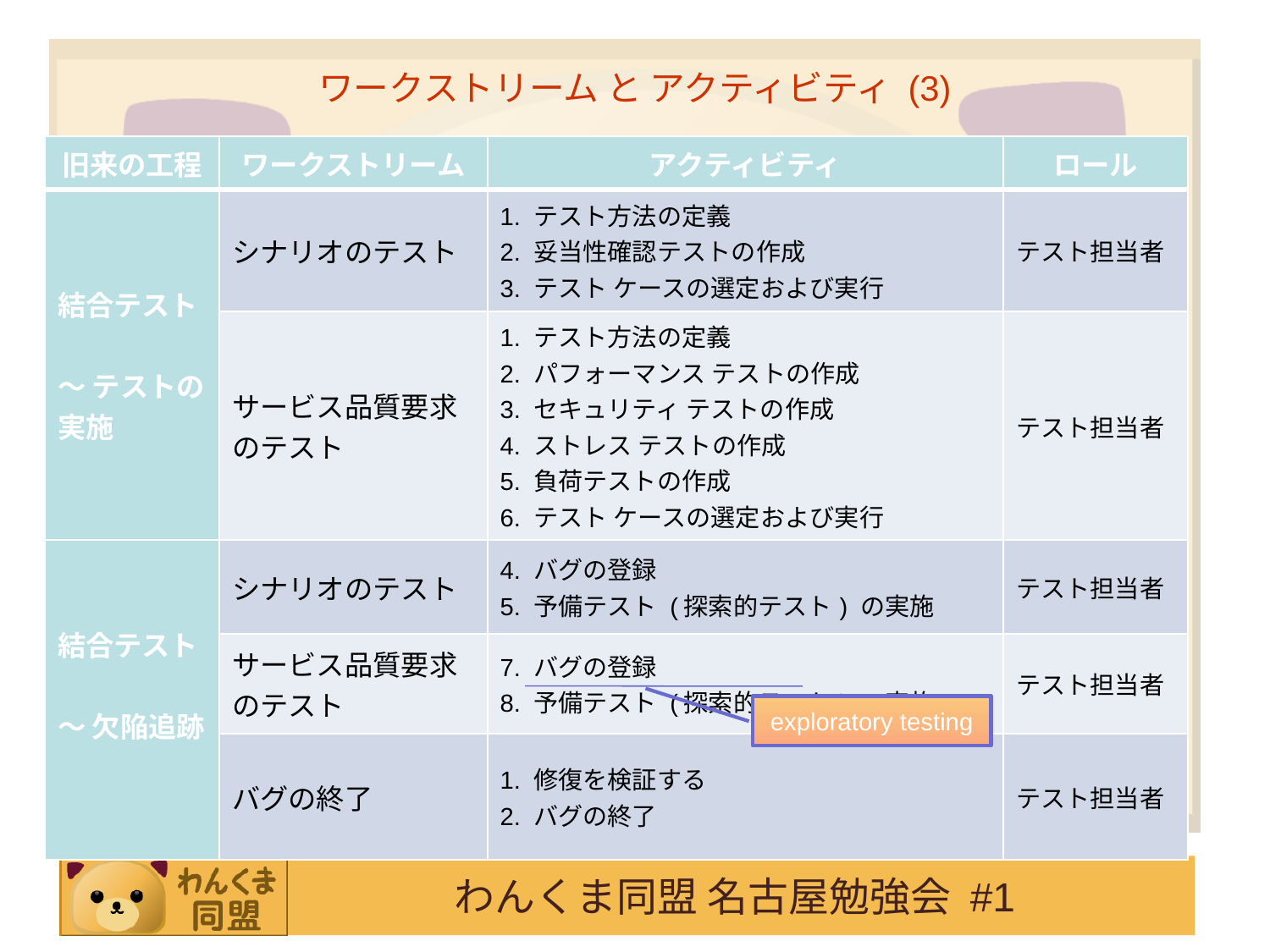

ワークストリーム と アクティビティ (3)
| 旧来の工程 | ワークストリーム | アクティビティ | ロール |
| --- | --- | --- | --- |
| 結合テスト ～ テストの実施 | シナリオのテスト | 1. テスト方法の定義 2. 妥当性確認テストの作成 3. テスト ケースの選定および実行 | テスト担当者 |
|  | サービス品質要求のテスト | 1. テスト方法の定義 2. パフォーマンス テストの作成 3. セキュリティ テストの作成 4. ストレス テストの作成 5. 負荷テストの作成 6. テスト ケースの選定および実行 | テスト担当者 |
| 結合テスト ～ 欠陥追跡 | シナリオのテスト | 4. バグの登録 5. 予備テスト (探索的テスト) の実施 | テスト担当者 |
|  | サービス品質要求のテスト | 7. バグの登録 8. 予備テスト (探索的テスト) の実施 | テスト担当者 |
|  | バグの終了 | 1. 修復を検証する 2. バグの終了 | テスト担当者 |
exploratory testing